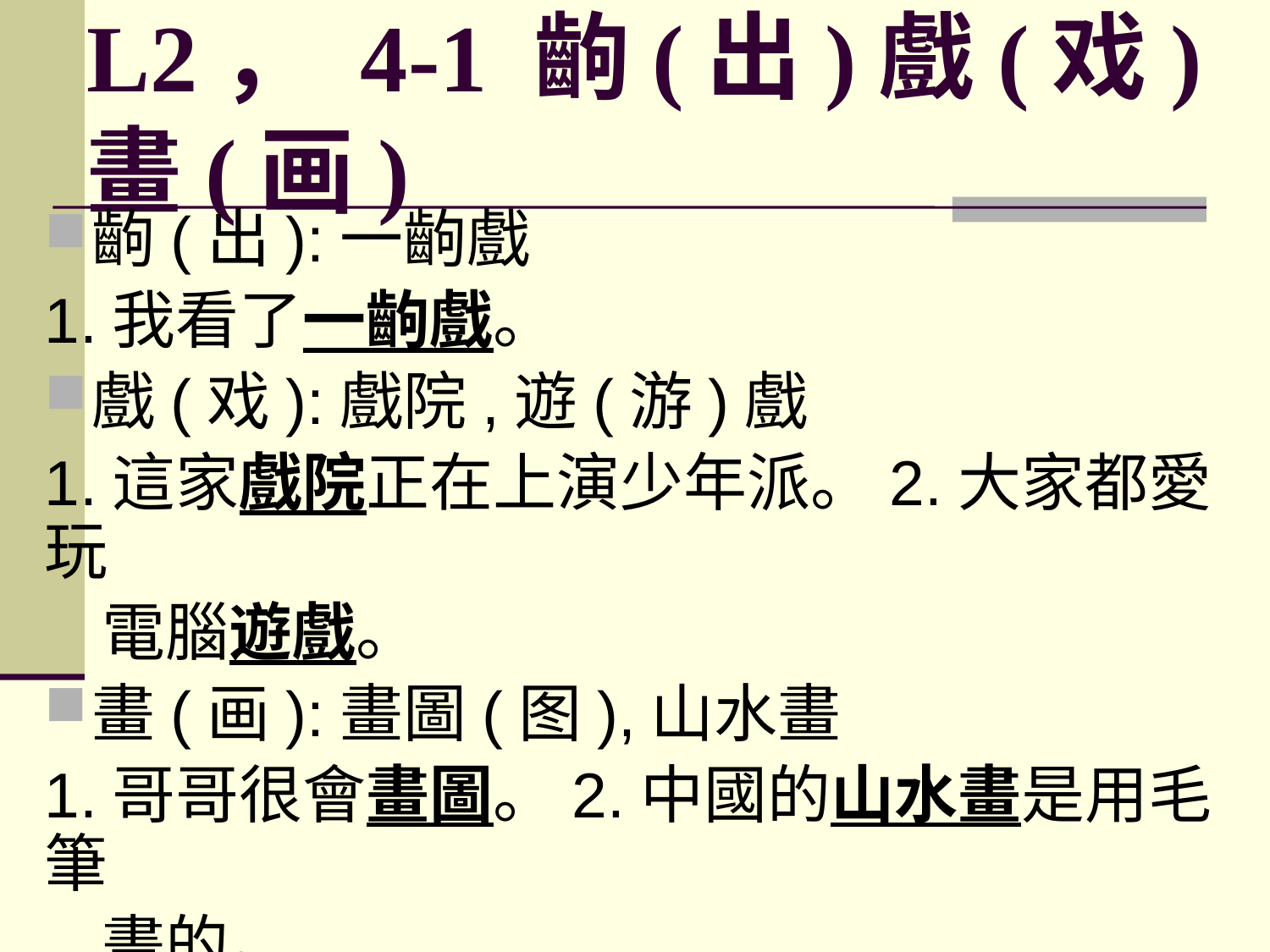

# L2， 4-1 齣(出)戲(戏)畫(画)
齣(出):一齣戲
1.我看了一齣戲。
戲(戏):戲院,遊(游)戲
1.這家戲院正在上演少年派。2.大家都愛玩
   電腦遊戲。
畫(画):畫圖(图),山水畫
1.哥哥很會畫圖。2.中國的山水畫是用毛筆
   畫的。